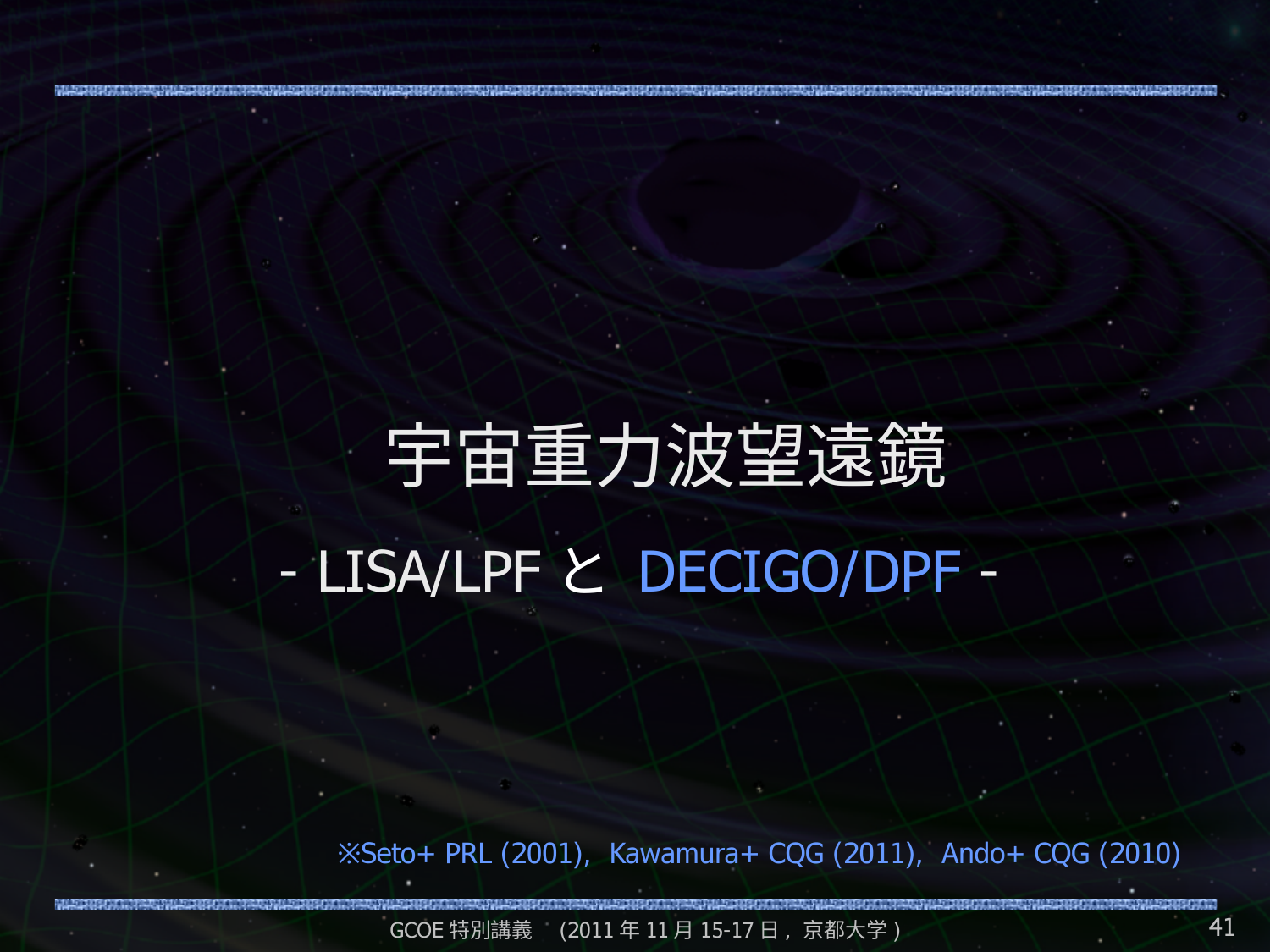

#

　　　　     宇宙重力波望遠鏡
        - LISA/LPFと DECIGO/DPF -
※Seto+ PRL (2001),  Kawamura+ CQG (2011),  Ando+ CQG (2010)
41
GCOE特別講義　(2011年11月15-17日, 京都大学)